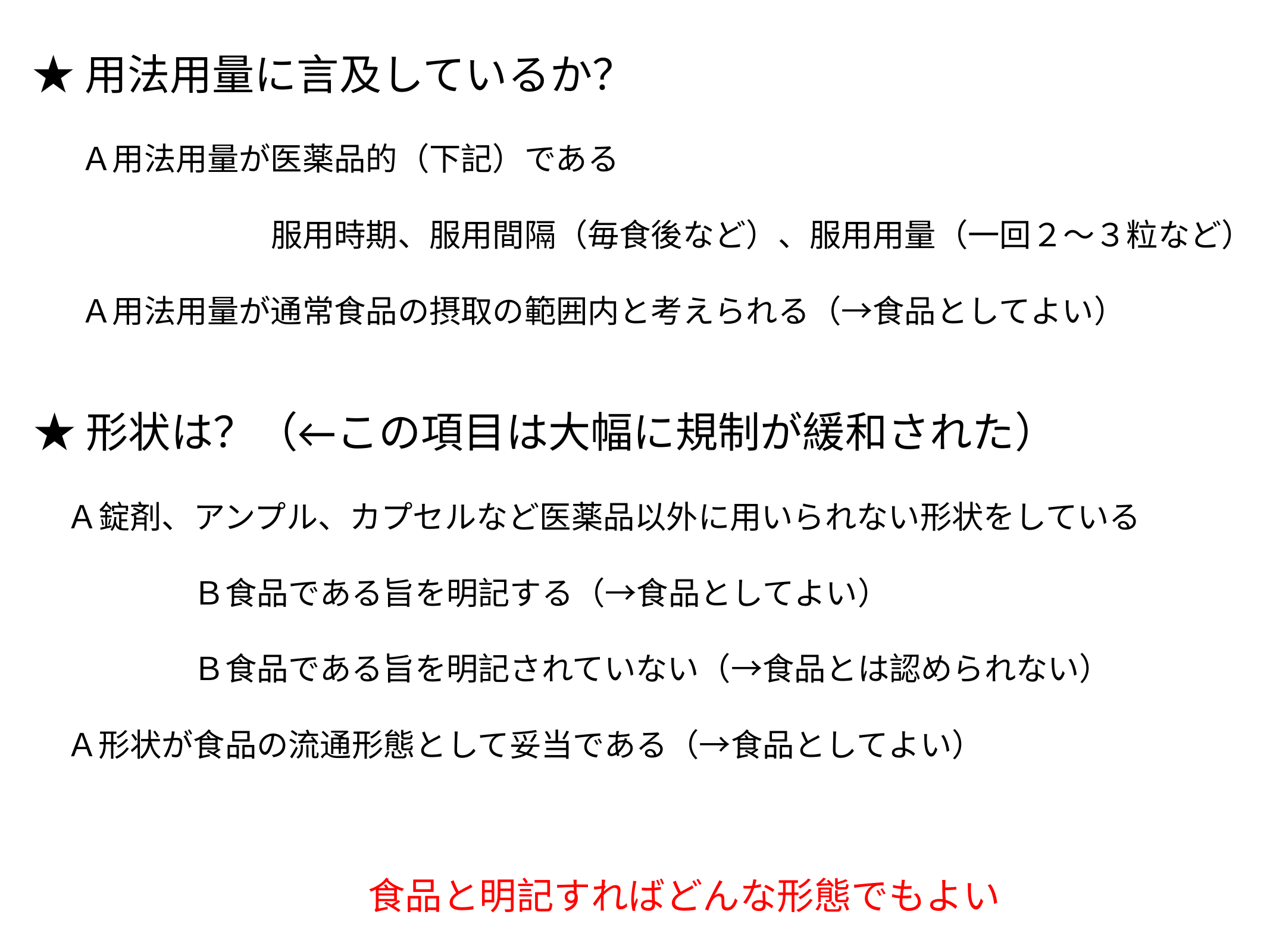

★用法用量に言及しているか？
　Ａ用法用量が医薬品的（下記）である

　　　　　　　服用時期、服用間隔（毎食後など）、服用用量（一回２～３粒など）

　Ａ用法用量が通常食品の摂取の範囲内と考えられる（→食品としてよい）
★形状は？（←この項目は大幅に規制が緩和された）
　Ａ錠剤、アンプル、カプセルなど医薬品以外に用いられない形状をしている

　　　　　Ｂ食品である旨を明記する（→食品としてよい）

　　　　　Ｂ食品である旨を明記されていない（→食品とは認められない）

　Ａ形状が食品の流通形態として妥当である（→食品としてよい）
食品と明記すればどんな形態でもよい